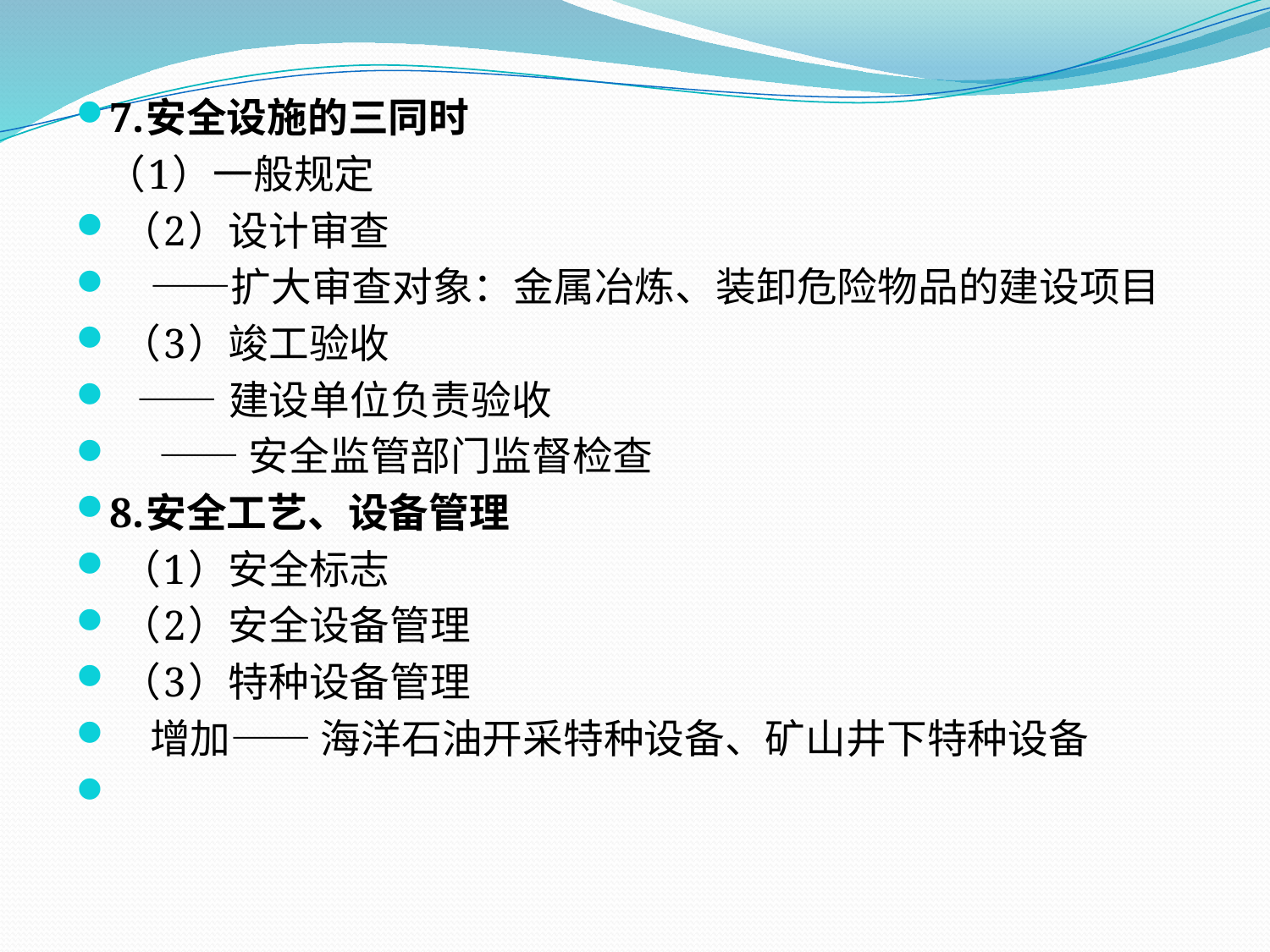

7.安全设施的三同时
   （1）一般规定
 （2）设计审查
　——扩大审查对象：金属冶炼、装卸危险物品的建设项目
 （3）竣工验收
   —— 建设单位负责验收
　 —— 安全监管部门监督检查
8.安全工艺、设备管理
 （1）安全标志
 （2）安全设备管理
 （3）特种设备管理
　增加—— 海洋石油开采特种设备、矿山井下特种设备